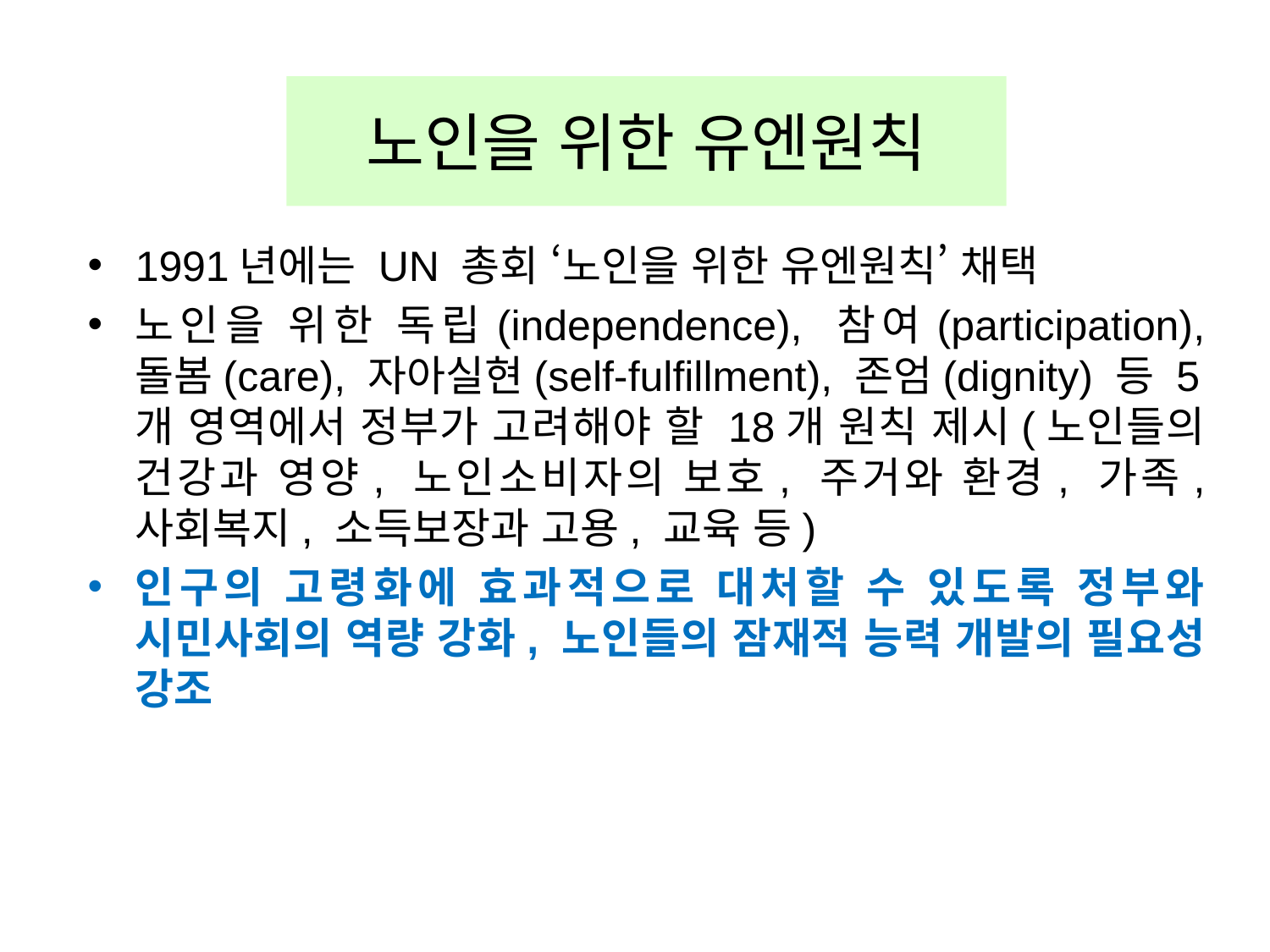

# 노인을 위한 유엔원칙
1991년에는 UN 총회 ‘노인을 위한 유엔원칙’ 채택
노인을 위한 독립(independence), 참여(participation), 돌봄(care), 자아실현(self-fulfillment), 존엄(dignity) 등 5개 영역에서 정부가 고려해야 할 18개 원칙 제시(노인들의 건강과 영양, 노인소비자의 보호, 주거와 환경, 가족, 사회복지, 소득보장과 고용, 교육 등)
인구의 고령화에 효과적으로 대처할 수 있도록 정부와 시민사회의 역량 강화, 노인들의 잠재적 능력 개발의 필요성 강조